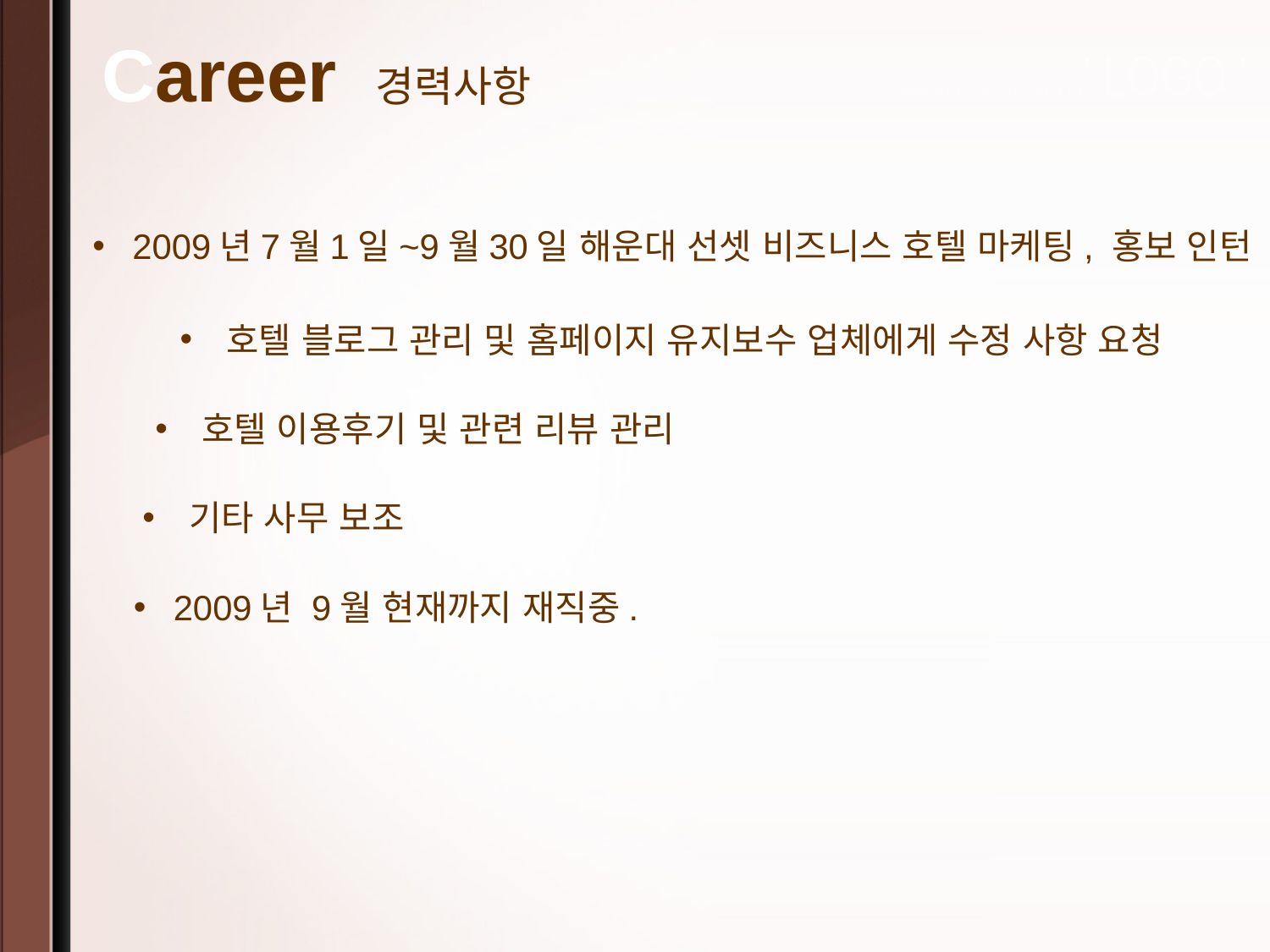

# Career 경력사항
 2009년7월1일~9월30일 해운대 선셋 비즈니스 호텔 마케팅, 홍보 인턴
 호텔 블로그 관리 및 홈페이지 유지보수 업체에게 수정 사항 요청
 호텔 이용후기 및 관련 리뷰 관리
 기타 사무 보조
 2009년 9월 현재까지 재직중.